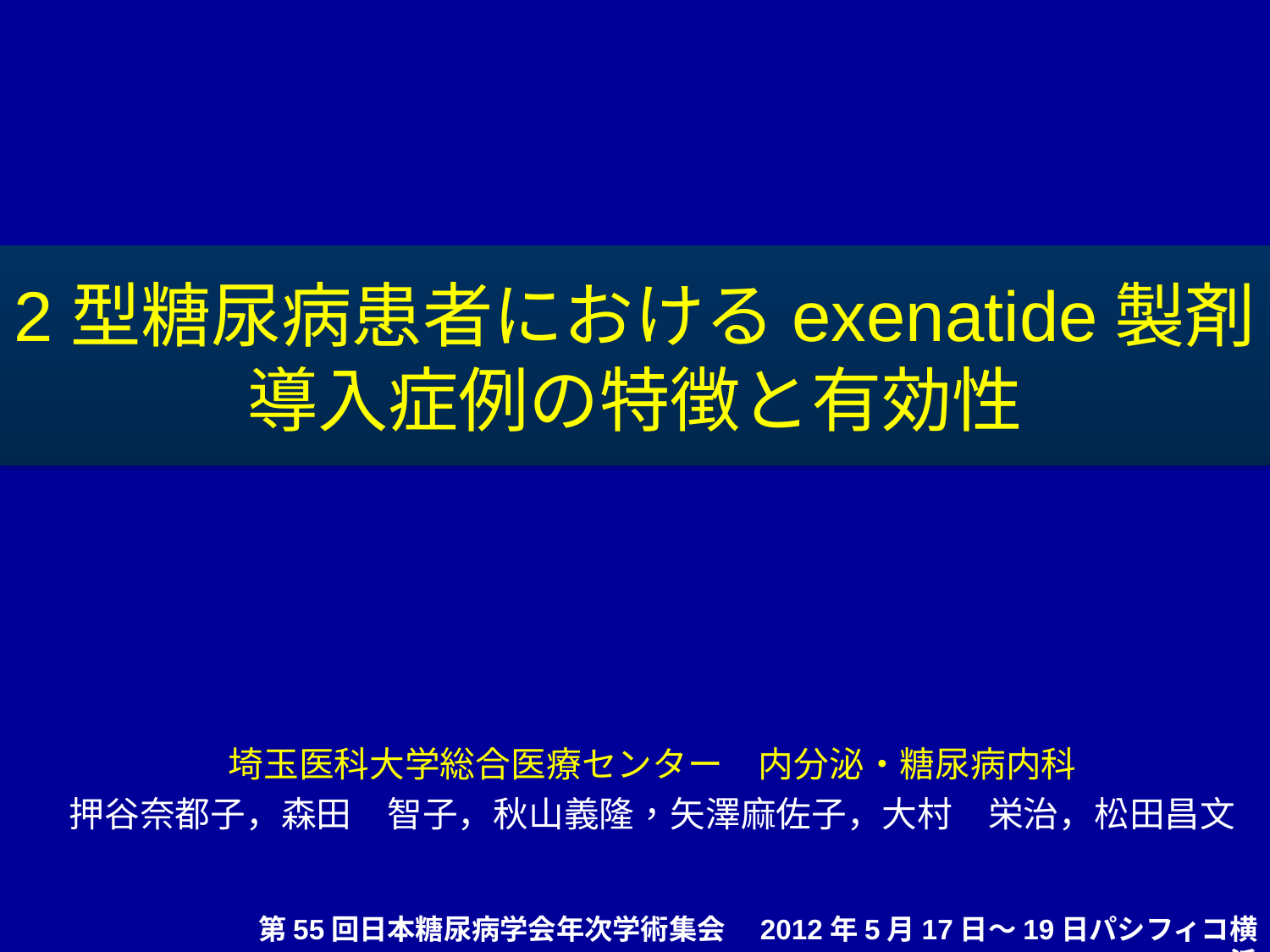

# 2型糖尿病患者におけるexenatide製剤 導入症例の特徴と有効性
埼玉医科大学総合医療センター　内分泌・糖尿病内科
押谷奈都子，森田　智子，秋山義隆，矢澤麻佐子，大村　栄治，松田昌文
第55回日本糖尿病学会年次学術集会　2012年5月17日～19日パシフィコ横浜